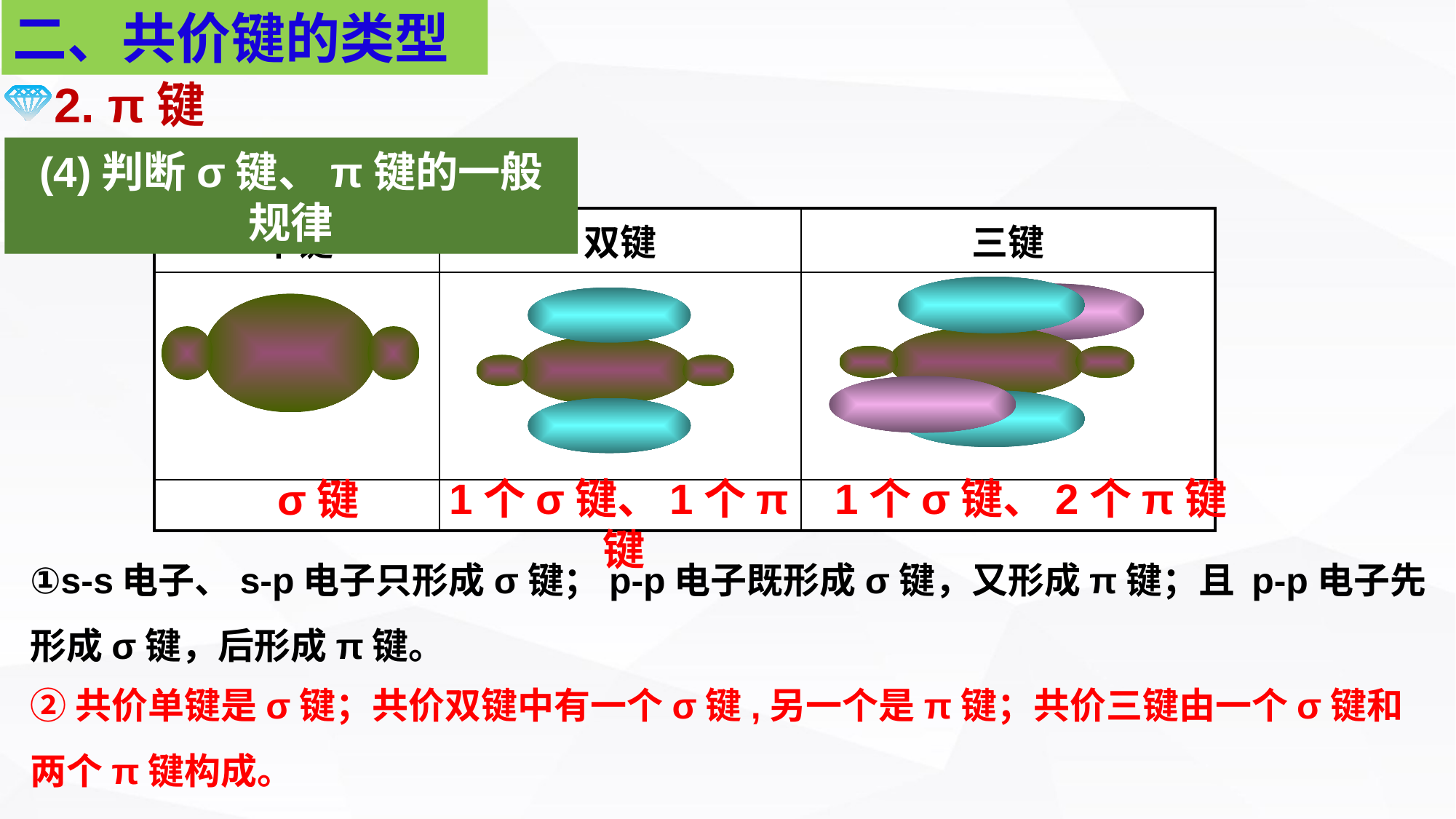

二、共价键的类型
2. π键

(4)判断σ键、π键的一般规律
| 单键 | 双键 | 三键 |
| --- | --- | --- |
|  |  |  |
|  |  |  |

1个σ键、2个π键
1个σ键、1个π键
σ键
①s-s电子、s-p电子只形成σ键；p-p电子既形成σ键，又形成π键；且 p-p电子先形成σ键，后形成π键。
②共价单键是σ键；共价双键中有一个σ键,另一个是π键；共价三键由一个σ键和两个π键构成。